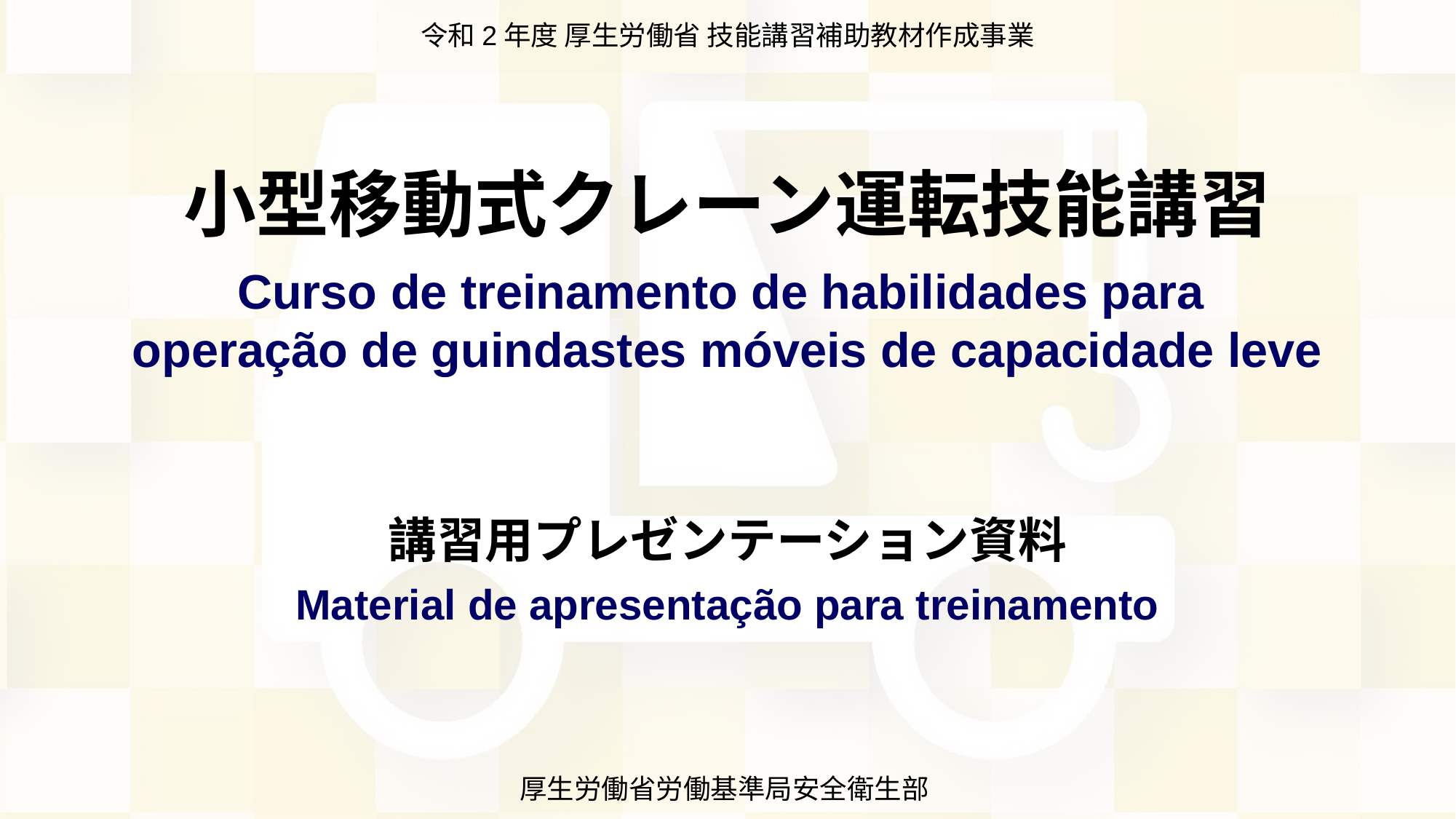

令和2年度 厚生労働省 技能講習補助教材作成事業
小型移動式クレーン運転技能講習
Curso de treinamento de habilidades para
operação de guindastes móveis de capacidade leve
講習用プレゼンテーション資料
Material de apresentação para treinamento
厚生労働省労働基準局安全衛生部